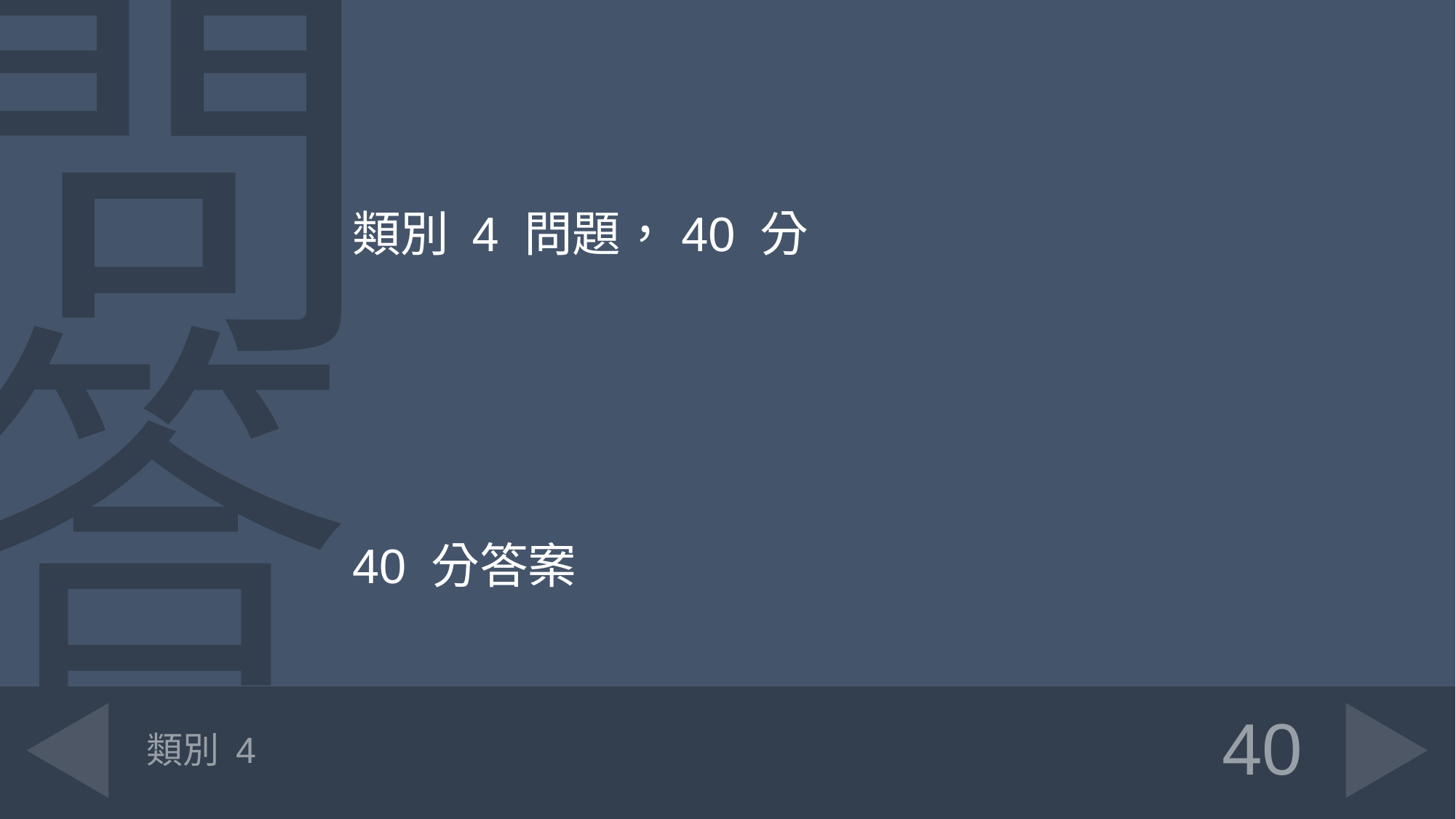

類別 4 問題，40 分
40 分答案
# 類別 4
40